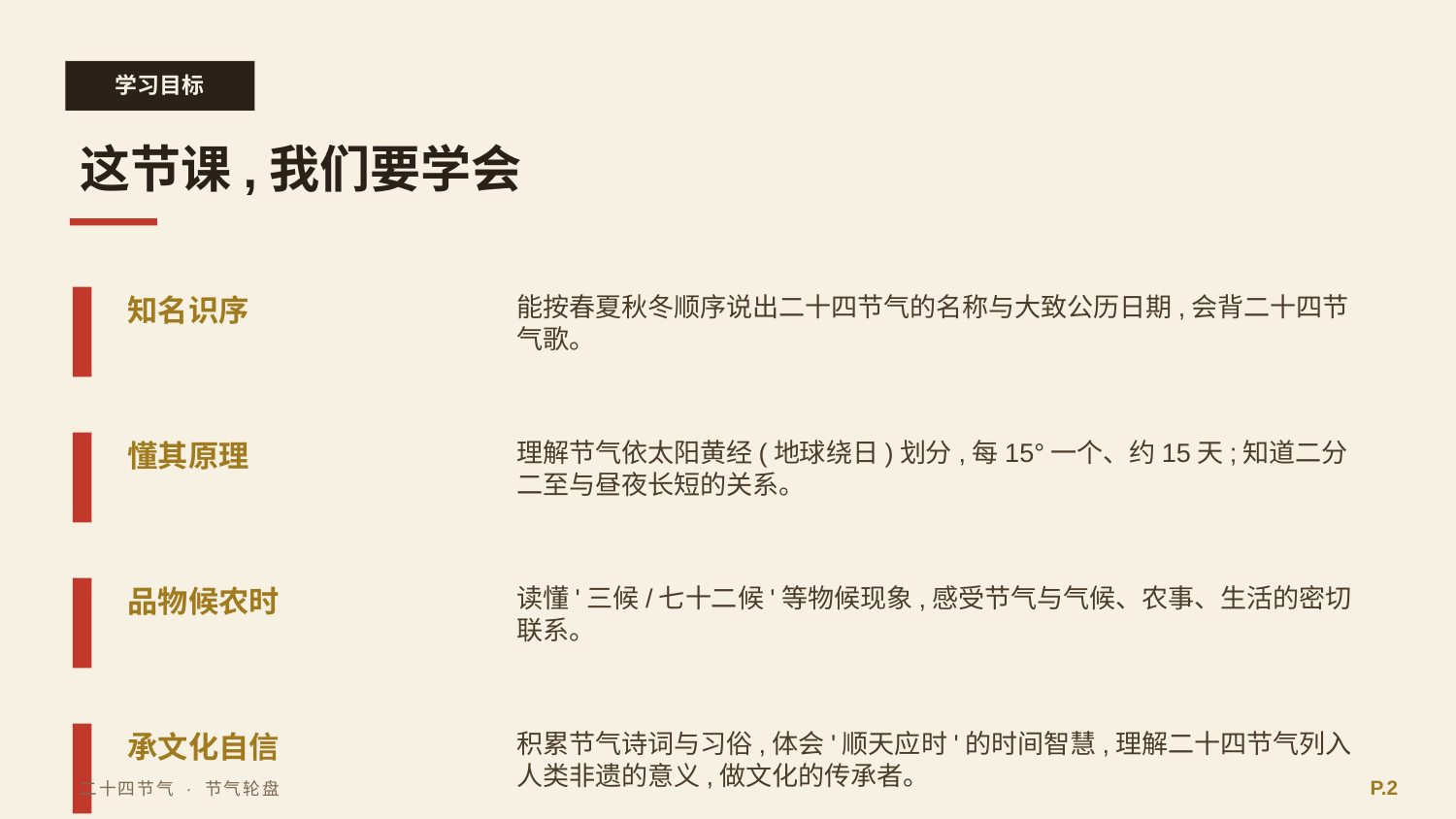

学习目标

这节课,我们要学会

知名识序
能按春夏秋冬顺序说出二十四节气的名称与大致公历日期,会背二十四节气歌。

懂其原理
理解节气依太阳黄经(地球绕日)划分,每15°一个、约15天;知道二分二至与昼夜长短的关系。

品物候农时
读懂'三候/七十二候'等物候现象,感受节气与气候、农事、生活的密切联系。

承文化自信
积累节气诗词与习俗,体会'顺天应时'的时间智慧,理解二十四节气列入人类非遗的意义,做文化的传承者。

P.2
二十四节气 · 节气轮盘